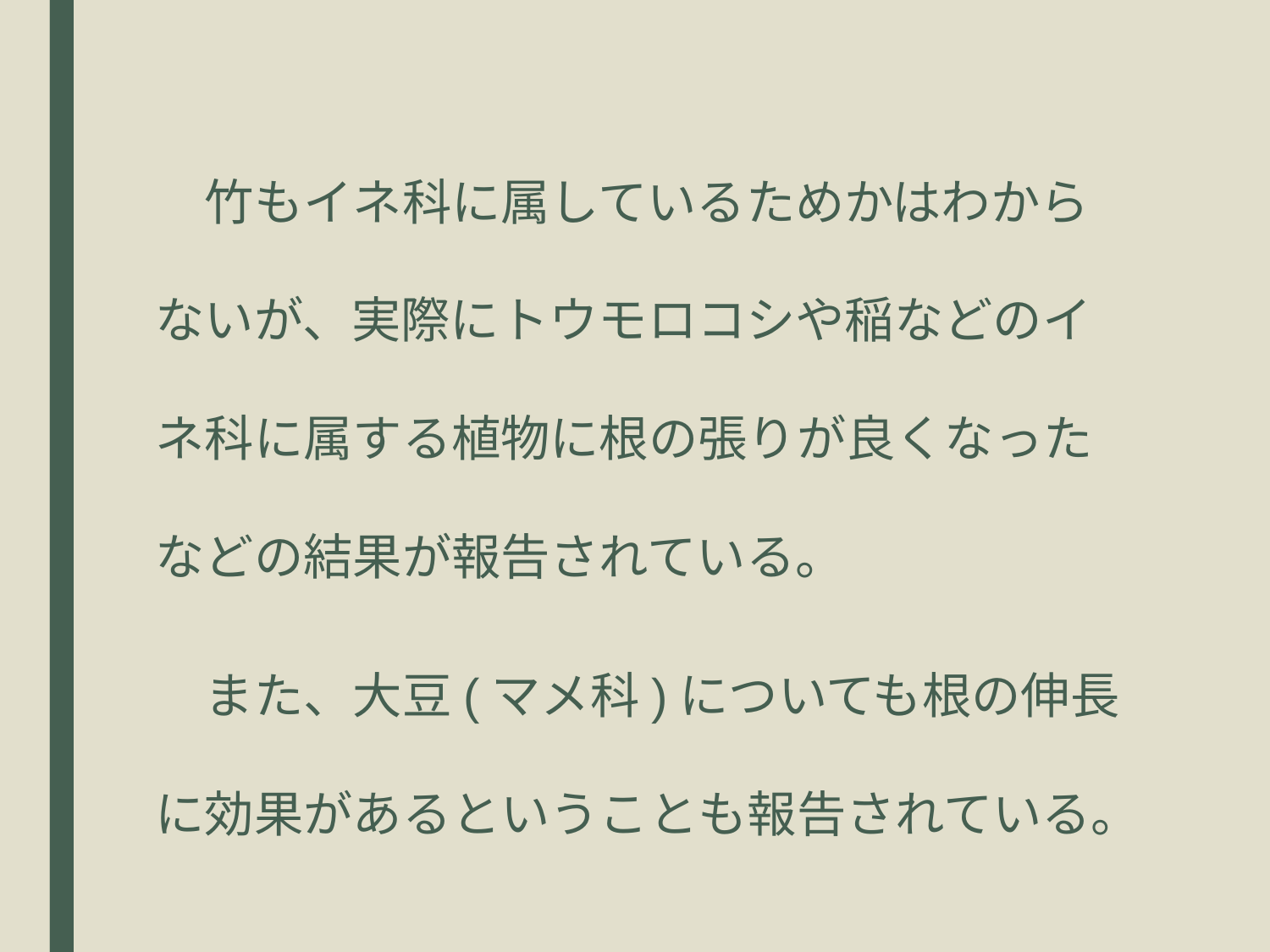

竹もイネ科に属しているためかはわからないが、実際にトウモロコシや稲などのイネ科に属する植物に根の張りが良くなったなどの結果が報告されている。
　また、大豆(マメ科)についても根の伸長に効果があるということも報告されている。